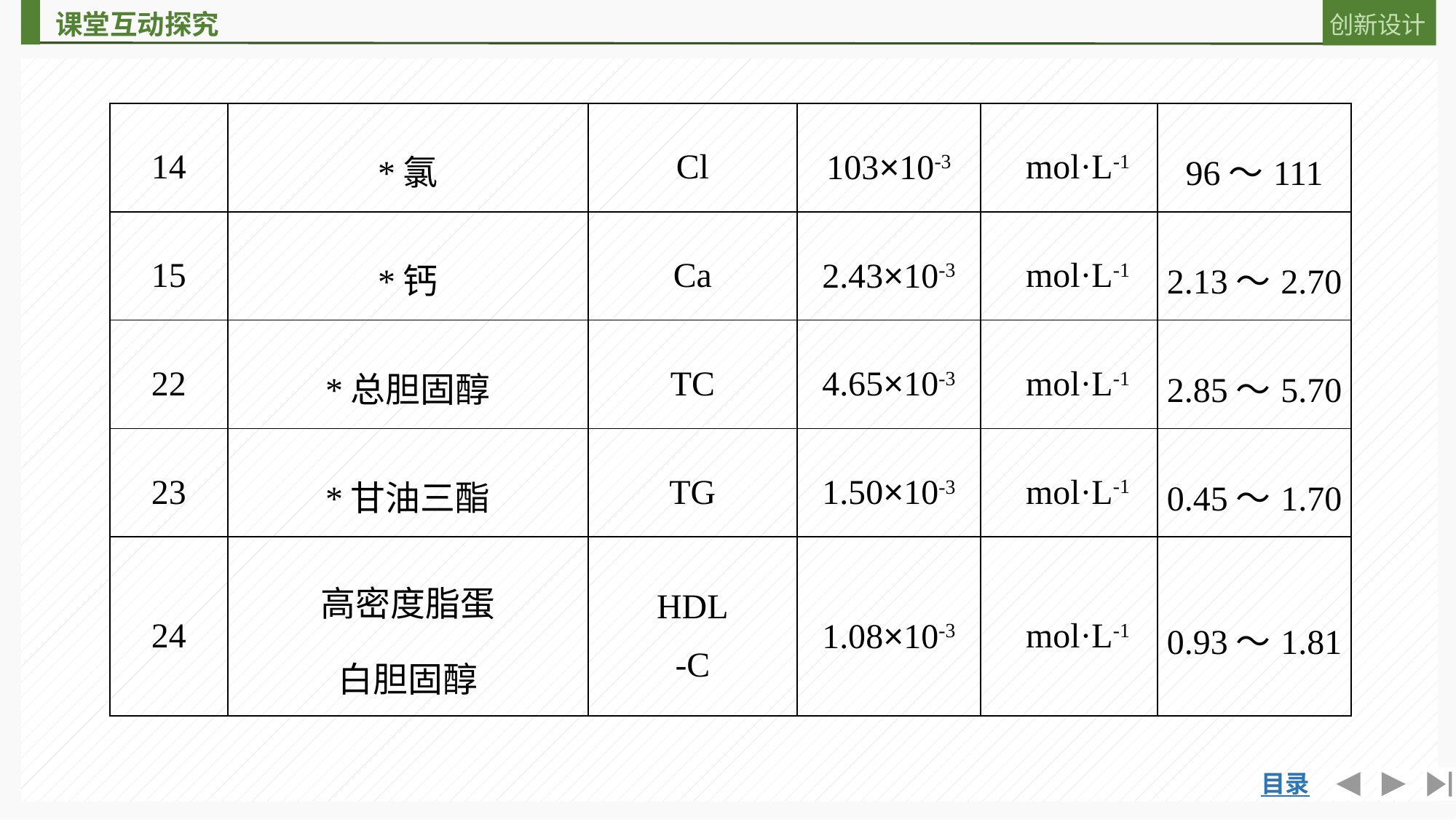

| 14 | \*氯 | Cl | 103×10-3 | mol·L-1 | 96～111 |
| --- | --- | --- | --- | --- | --- |
| 15 | \*钙 | Ca | 2.43×10-3 | mol·L-1 | 2.13～2.70 |
| 22 | \*总胆固醇 | TC | 4.65×10-3 | mol·L-1 | 2.85～5.70 |
| 23 | \*甘油三酯 | TG | 1.50×10-3 | mol·L-1 | 0.45～1.70 |
| 24 | 高密度脂蛋 白胆固醇 | HDL -C | 1.08×10-3 | mol·L-1 | 0.93～1.81 |